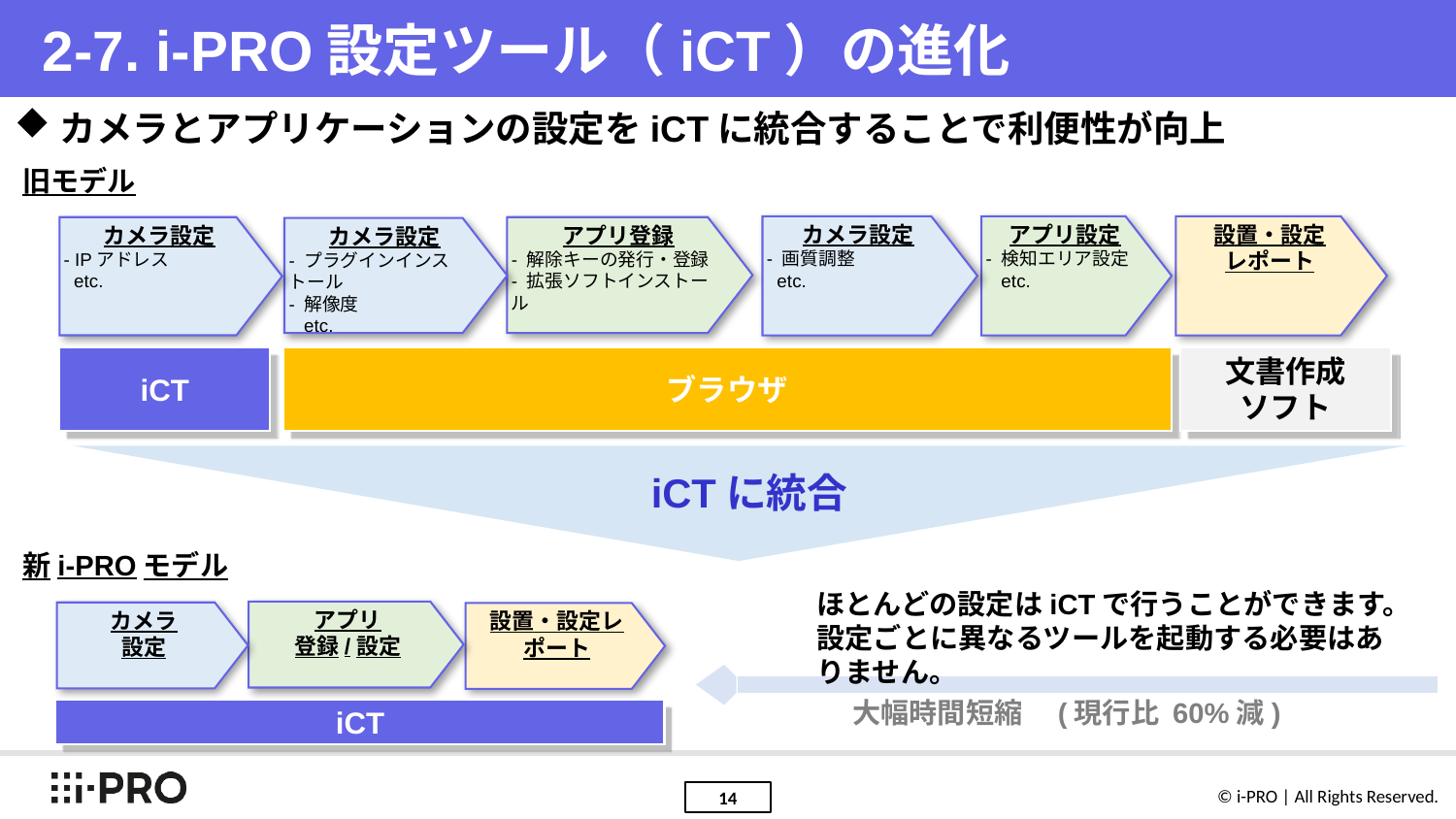

# 2-7. i-PRO設定ツール（iCT）の進化
カメラとアプリケーションの設定をiCTに統合することで利便性が向上
旧モデル
カメラ設定
- 画質調整
  etc.
アプリ設定
- 検知エリア設定
   etc.
設置・設定
レポート
カメラ設定
- IPアドレス
  etc.
アプリ登録
- 解除キーの発行・登録
- 拡張ソフトインストール
カメラ設定
- プラグインインストール
- 解像度
   etc.
iCT
文書作成
ソフト
ブラウザ

iCTに統合
新i-PROモデル
ほとんどの設定はiCTで行うことができます。
設定ごとに異なるツールを起動する必要はありません。
アプリ
登録/設定
カメラ
設定
設置・設定レポート
iCT
大幅時間短縮　(現行比 60%減)